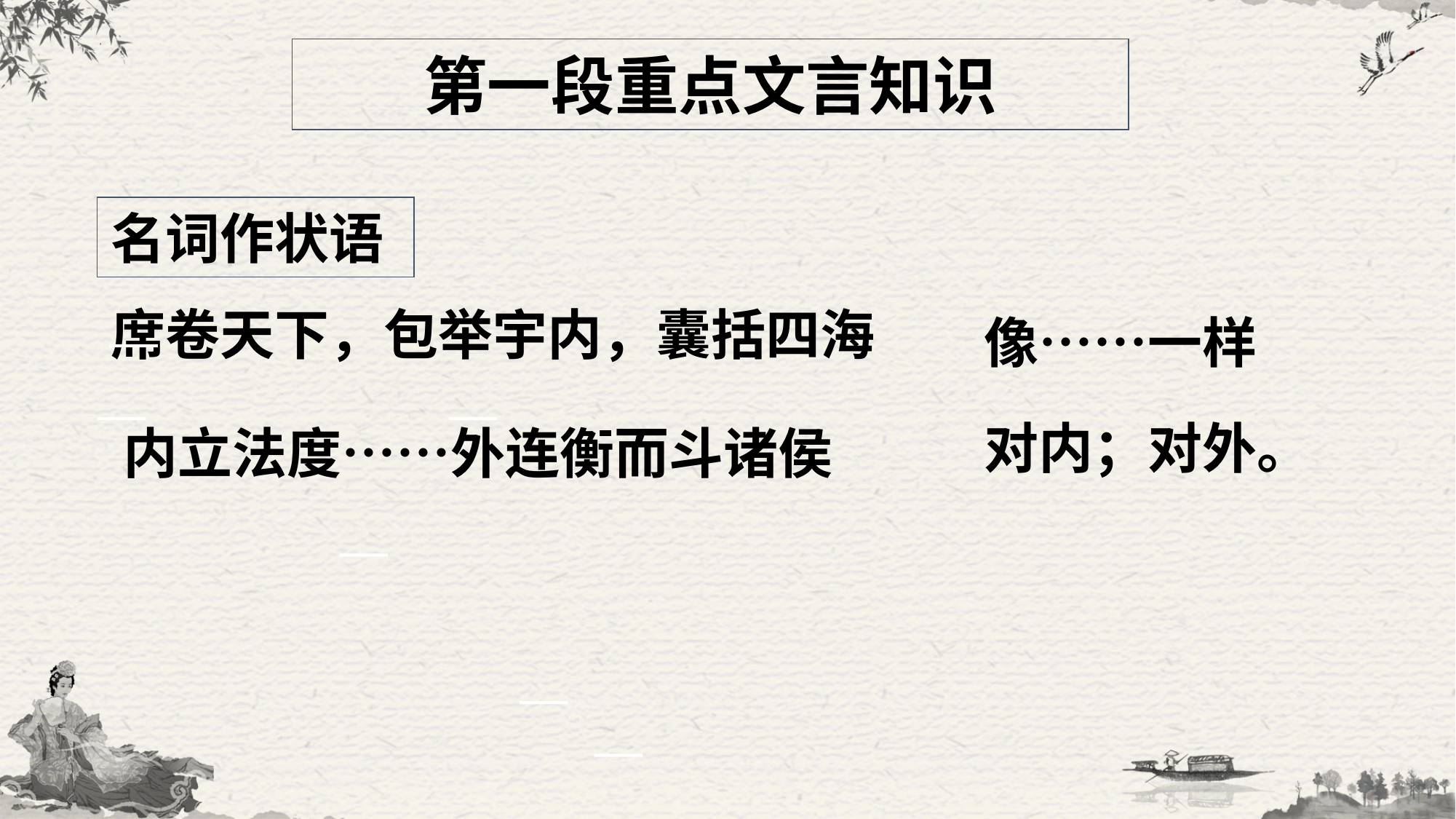

第一段重点文言知识
名词作状语
席卷天下，包举宇内，囊括四海
像……一样

对内；对外。
内立法度……外连衡而斗诸侯